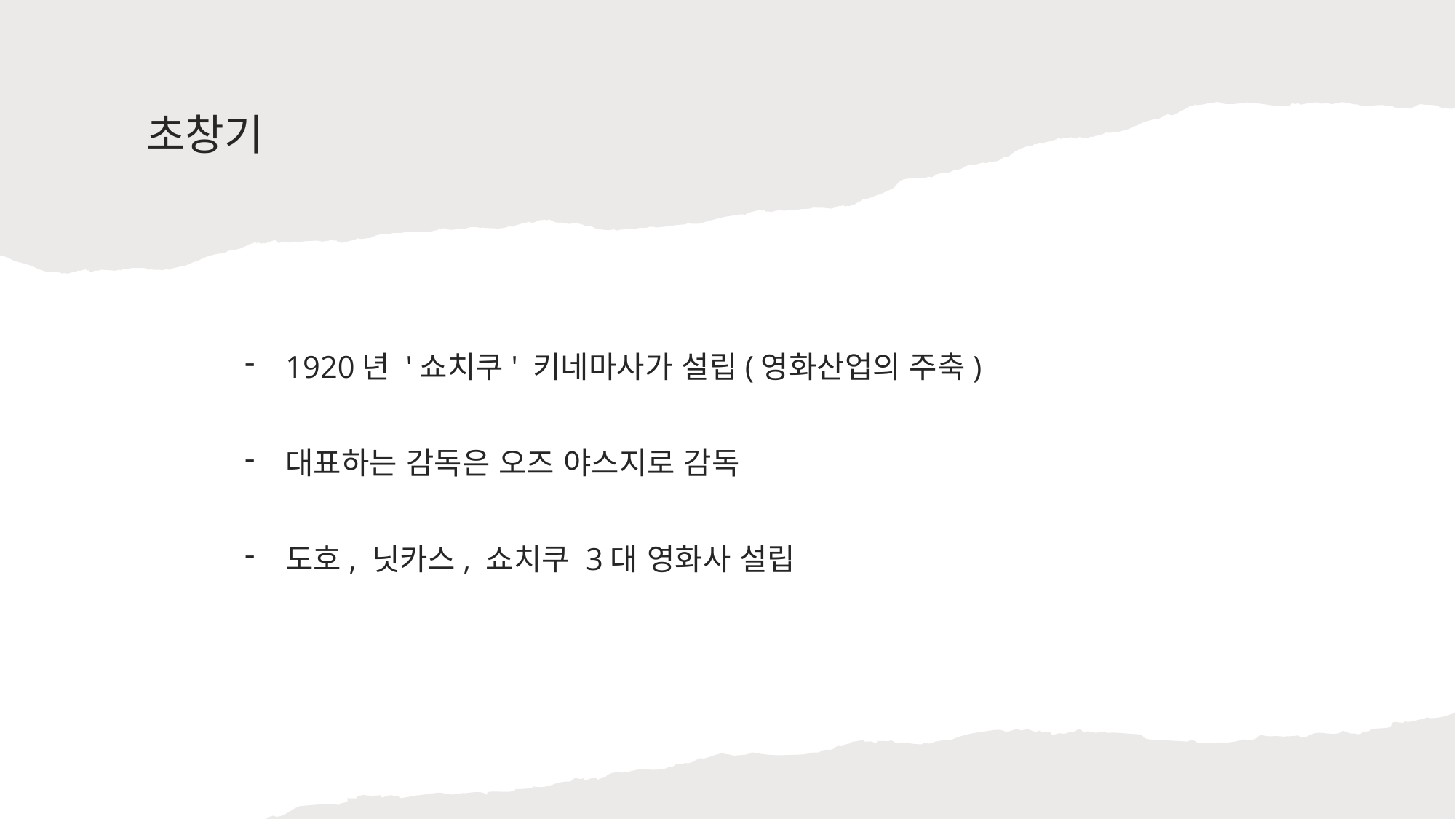

# 초창기
1920년 '쇼치쿠' 키네마사가 설립(영화산업의 주축)

대표하는 감독은 오즈 야스지로 감독

도호, 닛카스, 쇼치쿠 3대 영화사 설립